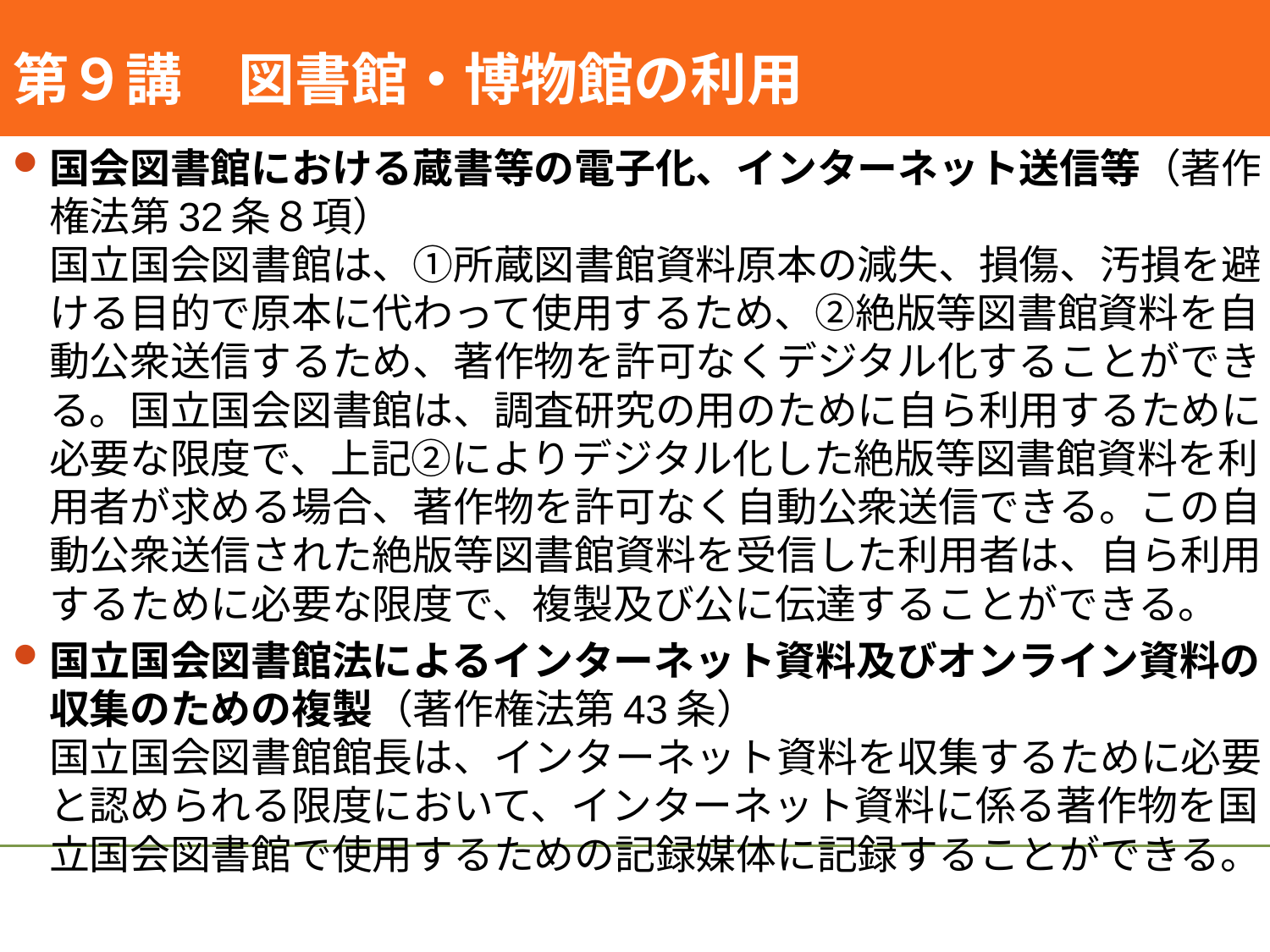

#
第９講　図書館・博物館の利用
国会図書館における蔵書等の電子化、インターネット送信等（著作権法第32条８項）
国立国会図書館は、①所蔵図書館資料原本の減失、損傷、汚損を避ける目的で原本に代わって使用するため、②絶版等図書館資料を自動公衆送信するため、著作物を許可なくデジタル化することができる。国立国会図書館は、調査研究の用のために自ら利用するために必要な限度で、上記②によりデジタル化した絶版等図書館資料を利用者が求める場合、著作物を許可なく自動公衆送信できる。この自動公衆送信された絶版等図書館資料を受信した利用者は、自ら利用するために必要な限度で、複製及び公に伝達することができる。
国立国会図書館法によるインターネット資料及びオンライン資料の収集のための複製（著作権法第43条）
国立国会図書館館長は、インターネット資料を収集するために必要と認められる限度において、インターネット資料に係る著作物を国立国会図書館で使用するための記録媒体に記録することができる。